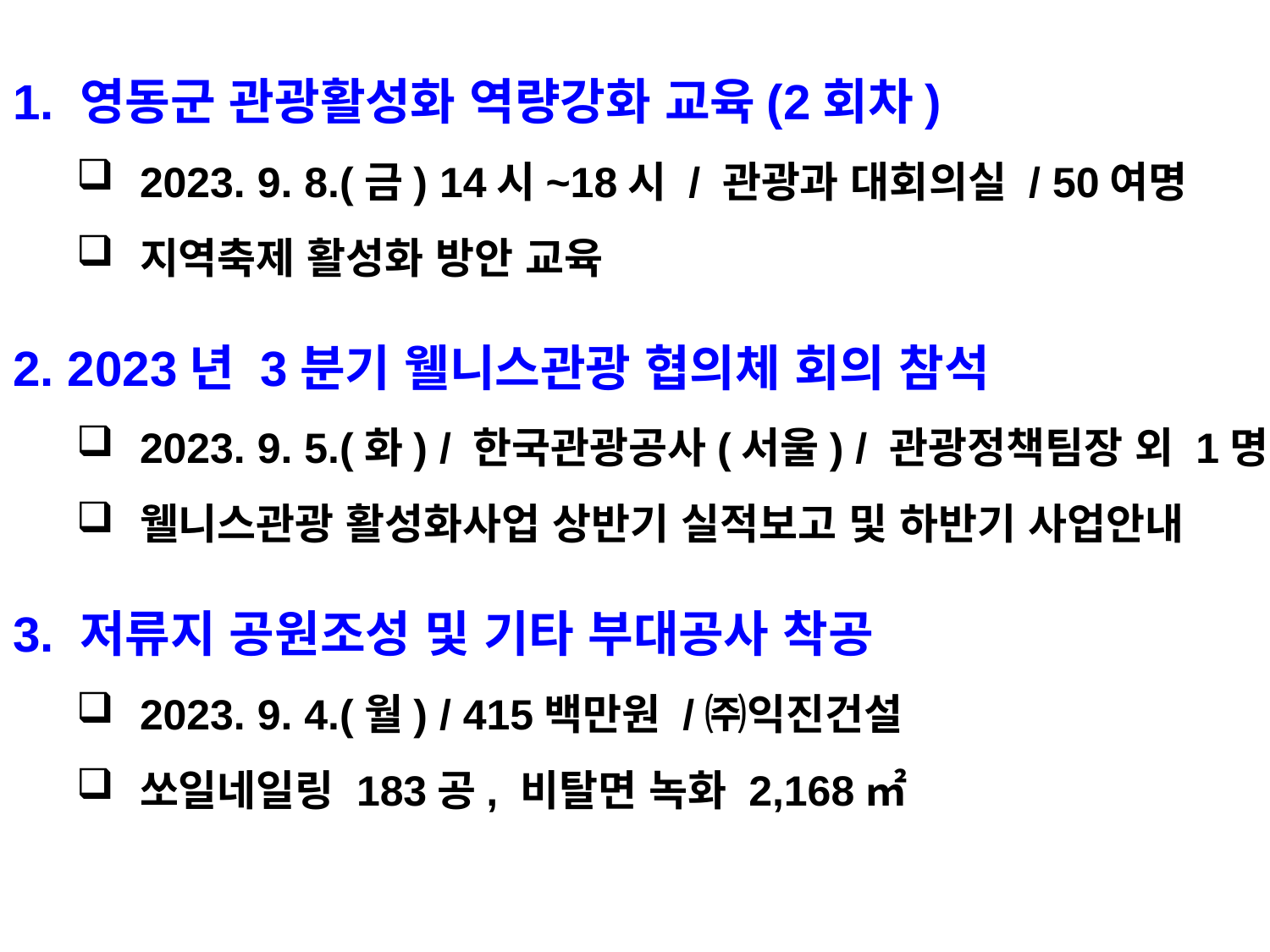

1. 영동군 관광활성화 역량강화 교육(2회차)
2023. 9. 8.(금) 14시~18시 / 관광과 대회의실 / 50여명
지역축제 활성화 방안 교육

2. 2023년 3분기 웰니스관광 협의체 회의 참석
2023. 9. 5.(화) / 한국관광공사(서울) / 관광정책팀장 외 1명
웰니스관광 활성화사업 상반기 실적보고 및 하반기 사업안내

3. 저류지 공원조성 및 기타 부대공사 착공
2023. 9. 4.(월) / 415백만원 /㈜익진건설
쏘일네일링 183공, 비탈면 녹화 2,168㎡